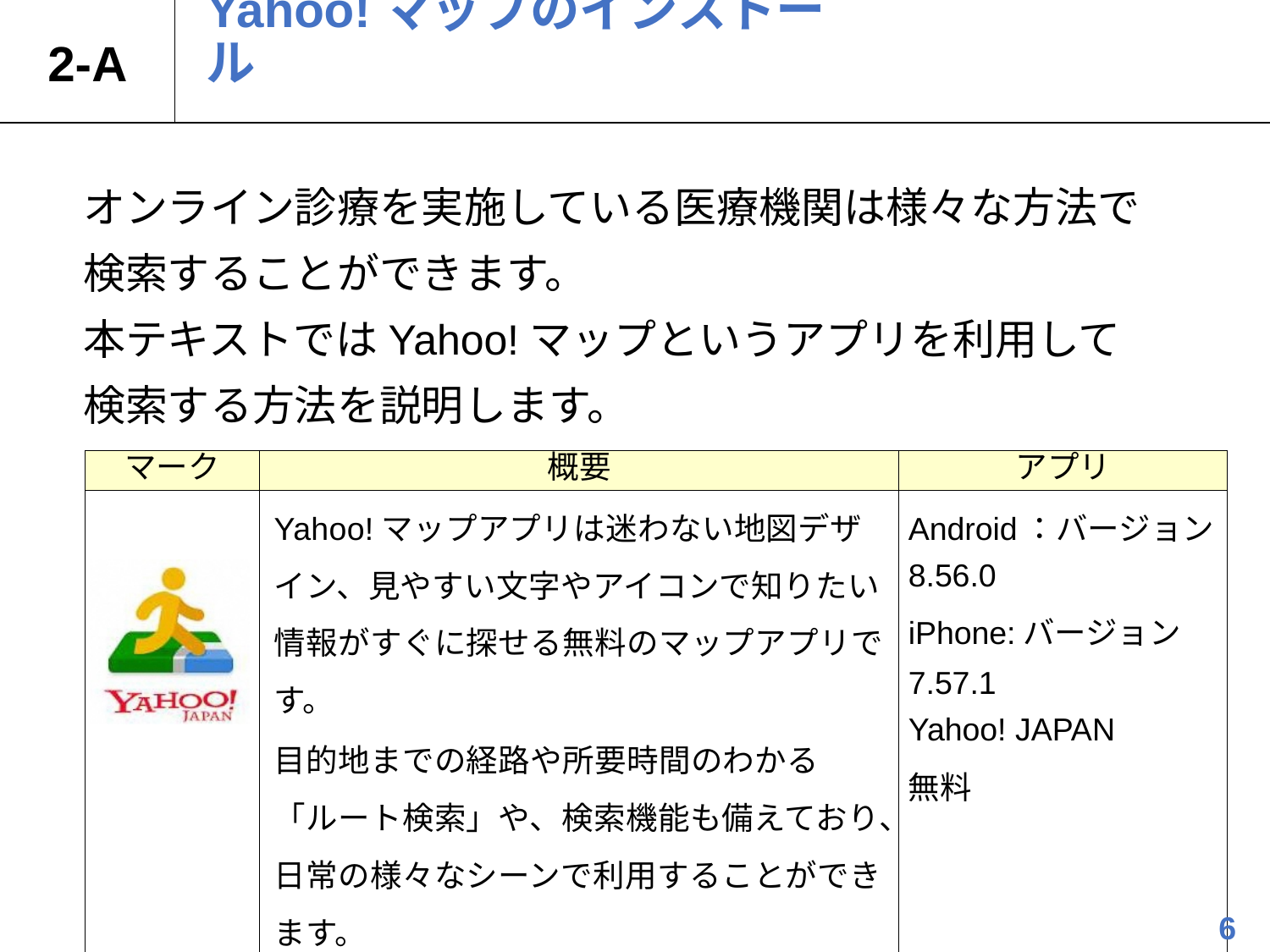

2-A
# Yahoo!マップのインストール
オンライン診療を実施している医療機関は様々な方法で
検索することができます。
本テキストではYahoo!マップというアプリを利用して
検索する方法を説明します。
| マーク | 概要 | アプリ |
| --- | --- | --- |
|  | Yahoo!マップアプリは迷わない地図デザイン、見やすい文字やアイコンで知りたい情報がすぐに探せる無料のマップアプリです。 目的地までの経路や所要時間のわかる「ルート検索」や、検索機能も備えており、日常の様々なシーンで利用することができます。 | Android：バージョン8.56.0 iPhone:バージョン 7.57.1 Yahoo! JAPAN 無料 |

6